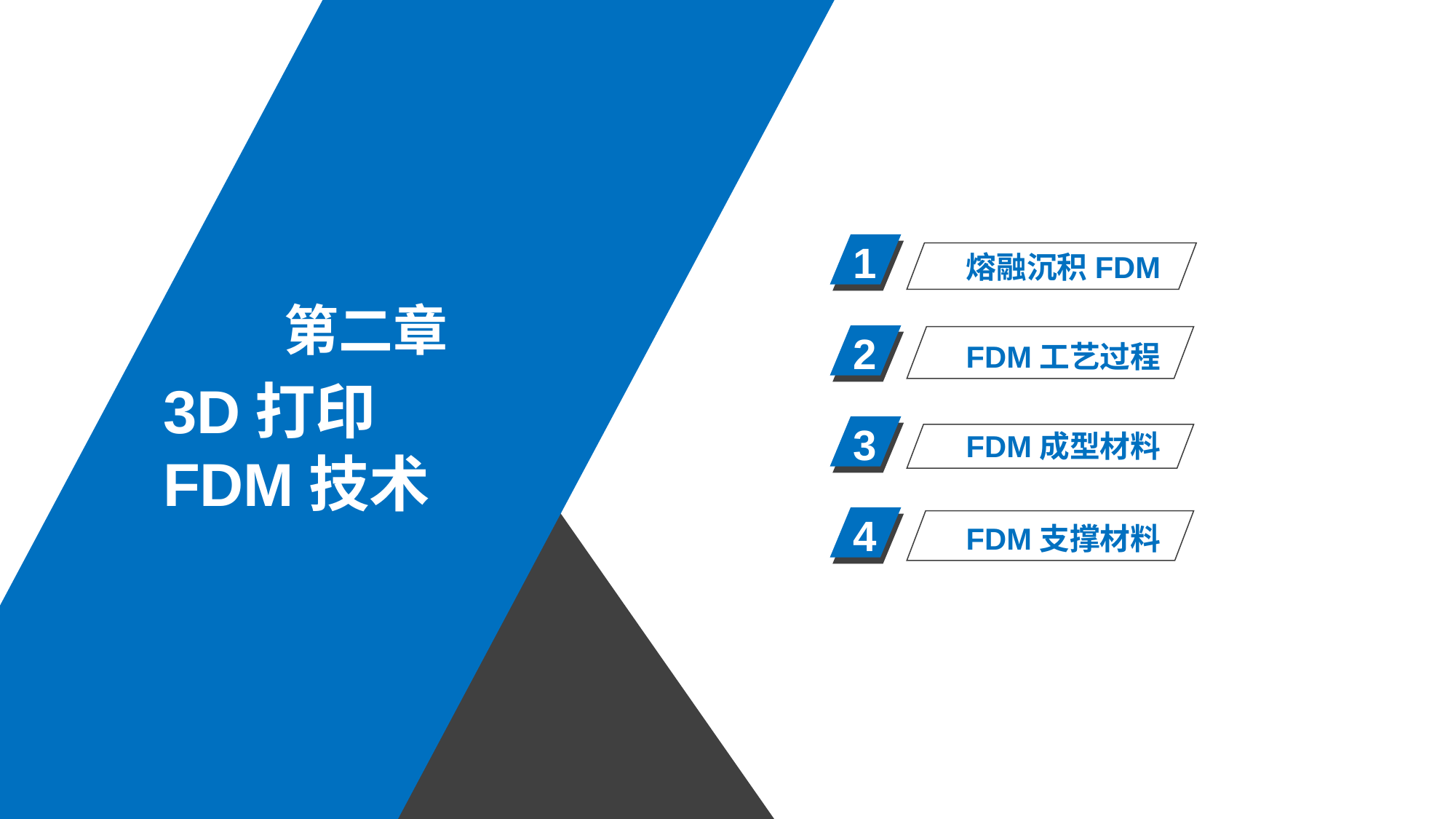

1

熔融沉积FDM
第二章
2

FDM工艺过程
3D打印
FDM技术
3

FDM成型材料

4

FDM支撑材料